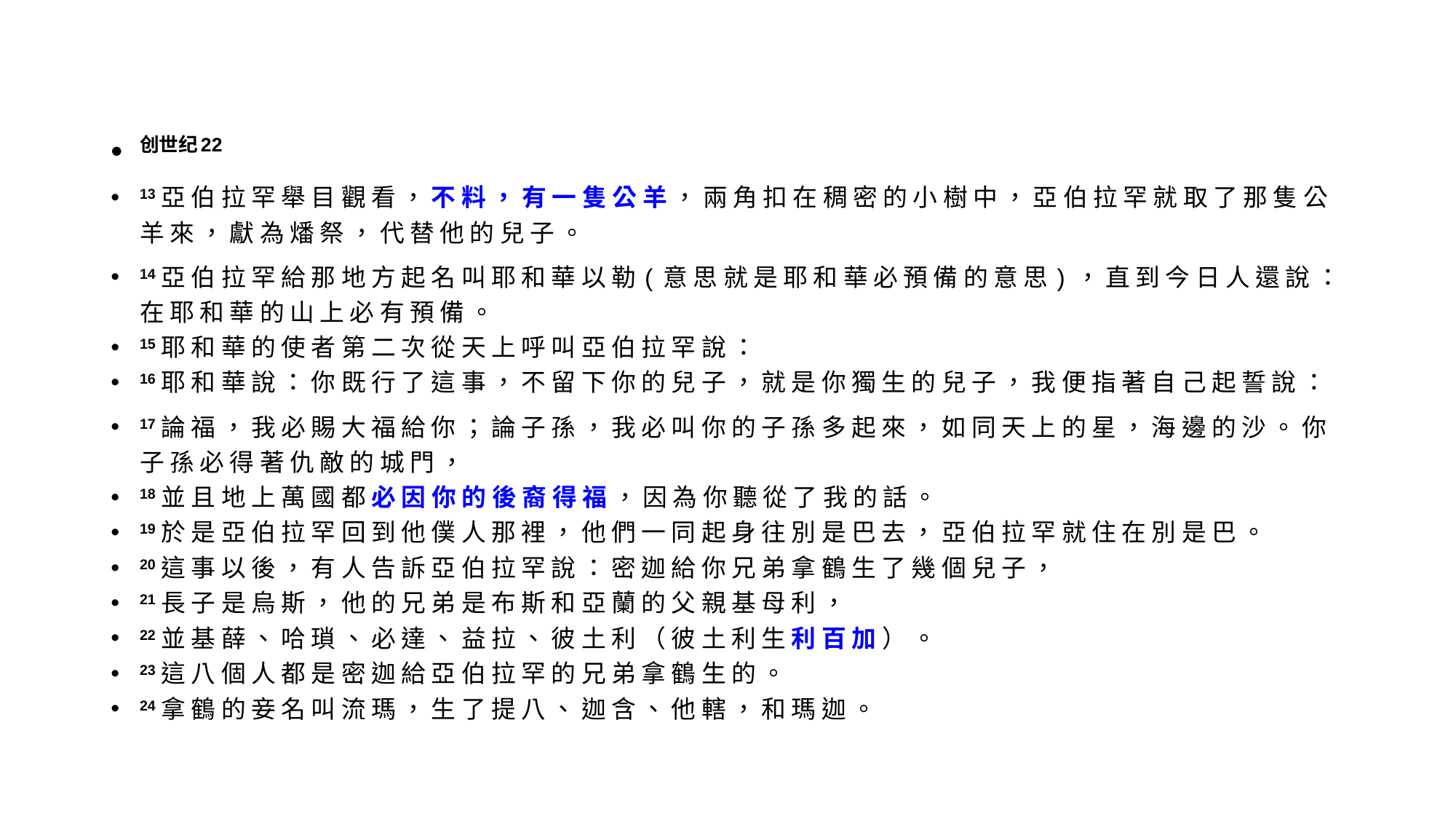

创世纪22
13 亞 伯 拉 罕 舉 目 觀 看 ， 不 料 ， 有 一 隻 公 羊 ， 兩 角 扣 在 稠 密 的 小 樹 中 ， 亞 伯 拉 罕 就 取 了 那 隻 公 羊 來 ， 獻 為 燔 祭 ， 代 替 他 的 兒 子 。
14 亞 伯 拉 罕 給 那 地 方 起 名 叫 耶 和 華 以 勒 ( 意 思 就 是 耶 和 華 必 預 備 的 意 思 ) ， 直 到 今 日 人 還 說 ： 在 耶 和 華 的 山 上 必 有 預 備 。
15 耶 和 華 的 使 者 第 二 次 從 天 上 呼 叫 亞 伯 拉 罕 說 ：
16 耶 和 華 說 ： 你 既 行 了 這 事 ， 不 留 下 你 的 兒 子 ， 就 是 你 獨 生 的 兒 子 ， 我 便 指 著 自 己 起 誓 說 ：
17 論 福 ， 我 必 賜 大 福 給 你 ； 論 子 孫 ， 我 必 叫 你 的 子 孫 多 起 來 ， 如 同 天 上 的 星 ， 海 邊 的 沙 。 你 子 孫 必 得 著 仇 敵 的 城 門 ，
18 並 且 地 上 萬 國 都 必 因 你 的 後 裔 得 福 ， 因 為 你 聽 從 了 我 的 話 。
19 於 是 亞 伯 拉 罕 回 到 他 僕 人 那 裡 ， 他 們 一 同 起 身 往 別 是 巴 去 ， 亞 伯 拉 罕 就 住 在 別 是 巴 。
20 這 事 以 後 ， 有 人 告 訴 亞 伯 拉 罕 說 ： 密 迦 給 你 兄 弟 拿 鶴 生 了 幾 個 兒 子 ，
21 長 子 是 烏 斯 ， 他 的 兄 弟 是 布 斯 和 亞 蘭 的 父 親 基 母 利 ，
22 並 基 薛 、 哈 瑣 、 必 達 、 益 拉 、 彼 土 利 （ 彼 土 利 生 利 百 加 ） 。
23 這 八 個 人 都 是 密 迦 給 亞 伯 拉 罕 的 兄 弟 拿 鶴 生 的 。
24 拿 鶴 的 妾 名 叫 流 瑪 ， 生 了 提 八 、 迦 含 、 他 轄 ， 和 瑪 迦 。